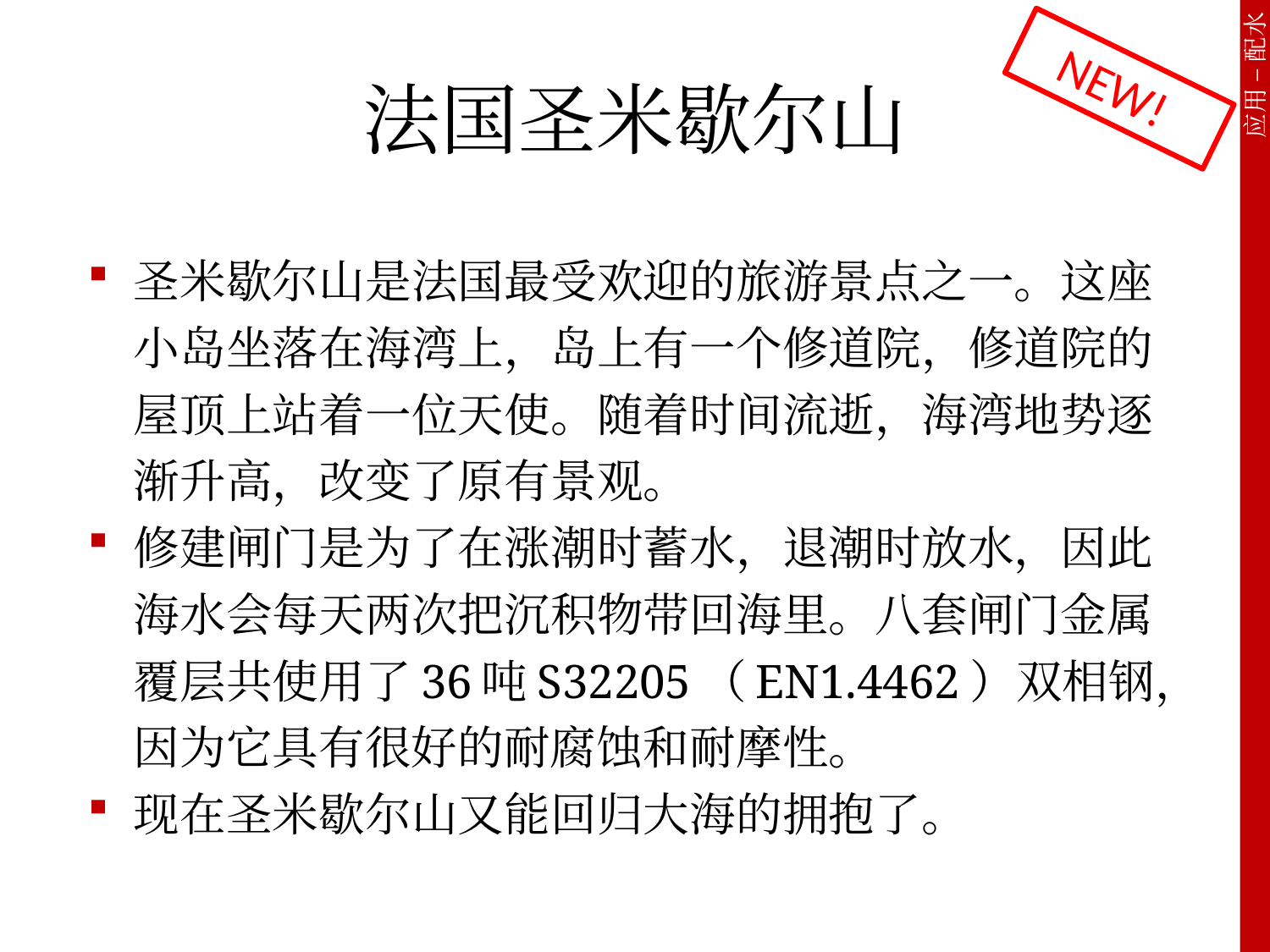

# 法国圣米歇尔山
NEW!
圣米歇尔山是法国最受欢迎的旅游景点之一。这座小岛坐落在海湾上，岛上有一个修道院，修道院的屋顶上站着一位天使。随着时间流逝，海湾地势逐渐升高，改变了原有景观。
修建闸门是为了在涨潮时蓄水，退潮时放水，因此海水会每天两次把沉积物带回海里。八套闸门金属覆层共使用了36吨S32205（EN1.4462）双相钢，因为它具有很好的耐腐蚀和耐摩性。
现在圣米歇尔山又能回归大海的拥抱了。